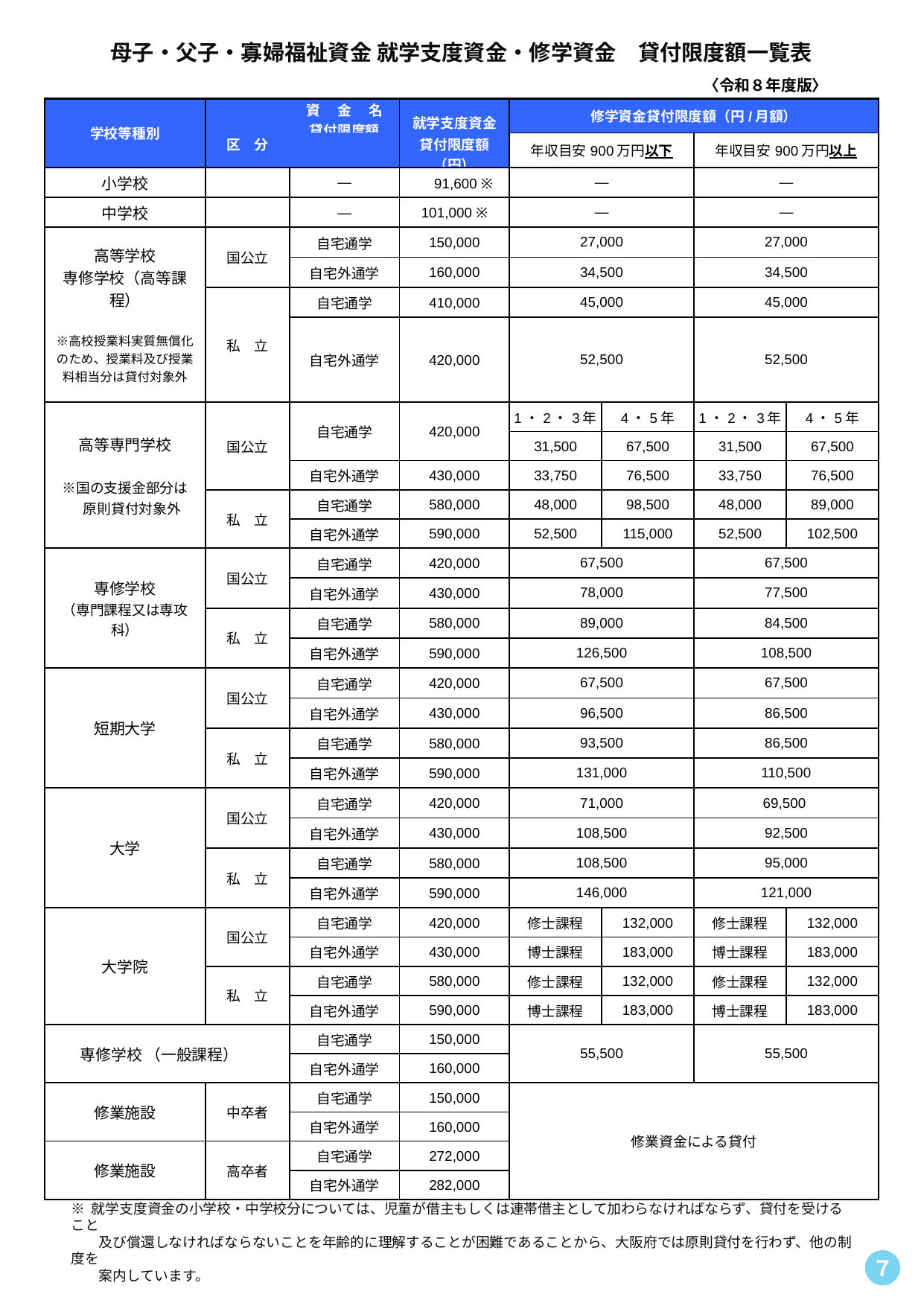

| 母子・父子・寡婦福祉資金 就学支度資金・修学資金　貸付限度額一覧表 |  |  |  |  |  |  |  |
| --- | --- | --- | --- | --- | --- | --- | --- |
|  |  |  |  |  |  | 〈令和８年度版〉 |  |
| 学校等種別 |  | 資 　金 　名 貸付限度額 | 就学支度資金 | 修学資金貸付限度額（円/月額） |  |  |  |
|  | 区　分 |  | 貸付限度額（円） | 年収目安900万円以下 |  | 年収目安900万円以上 |  |
| 小学校 |  | ― | 91,600 ※ | ― |  | ― |  |
| 中学校 |  | ― | 101,000 ※ | ― |  | ― |  |
| 高等学校 専修学校（高等課程） ※高校授業料実質無償化のため、授業料及び授業料相当分は貸付対象外 | 国公立 | 自宅通学 | 150,000 | 27,000 |  | 27,000 |  |
|  |  | 自宅外通学 | 160,000 | 34,500 |  | 34,500 |  |
|  | 私　立 | 自宅通学 | 410,000 | 45,000 |  | 45,000 |  |
|  |  | 自宅外通学 | 420,000 | 52,500 |  | 52,500 |  |
| 高等専門学校 ※国の支援金部分は 　原則貸付対象外 | 国公立 | 自宅通学 | 420,000 | 1・2・3年 | 4・5年 | 1・2・3年 | 4・5年 |
|  |  |  |  | 31,500 | 67,500 | 31,500 | 67,500 |
|  |  | 自宅外通学 | 430,000 | 33,750 | 76,500 | 33,750 | 76,500 |
|  | 私　立 | 自宅通学 | 580,000 | 48,000 | 98,500 | 48,000 | 89,000 |
|  |  | 自宅外通学 | 590,000 | 52,500 | 115,000 | 52,500 | 102,500 |
| 専修学校 （専門課程又は専攻科） | 国公立 | 自宅通学 | 420,000 | 67,500 |  | 67,500 |  |
|  |  | 自宅外通学 | 430,000 | 78,000 |  | 77,500 |  |
|  | 私　立 | 自宅通学 | 580,000 | 89,000 |  | 84,500 |  |
|  |  | 自宅外通学 | 590,000 | 126,500 |  | 108,500 |  |
| 短期大学 | 国公立 | 自宅通学 | 420,000 | 67,500 |  | 67,500 |  |
|  |  | 自宅外通学 | 430,000 | 96,500 |  | 86,500 |  |
|  | 私　立 | 自宅通学 | 580,000 | 93,500 |  | 86,500 |  |
|  |  | 自宅外通学 | 590,000 | 131,000 |  | 110,500 |  |
| 大学 | 国公立 | 自宅通学 | 420,000 | 71,000 |  | 69,500 |  |
|  |  | 自宅外通学 | 430,000 | 108,500 |  | 92,500 |  |
|  | 私　立 | 自宅通学 | 580,000 | 108,500 |  | 95,000 |  |
|  |  | 自宅外通学 | 590,000 | 146,000 |  | 121,000 |  |
| 大学院 | 国公立 | 自宅通学 | 420,000 | 修士課程 | 132,000 | 修士課程 | 132,000 |
|  |  | 自宅外通学 | 430,000 | 博士課程 | 183,000 | 博士課程 | 183,000 |
|  | 私　立 | 自宅通学 | 580,000 | 修士課程 | 132,000 | 修士課程 | 132,000 |
|  |  | 自宅外通学 | 590,000 | 博士課程 | 183,000 | 博士課程 | 183,000 |
| 専修学校 （一般課程） |  | 自宅通学 | 150,000 | 55,500 |  | 55,500 |  |
|  |  | 自宅外通学 | 160,000 |  |  |  |  |
| 修業施設 | 中卒者 | 自宅通学 | 150,000 | 修業資金による貸付 |  |  |  |
|  |  | 自宅外通学 | 160,000 |  |  |  |  |
| 修業施設 | 高卒者 | 自宅通学 | 272,000 |  |  |  |  |
|  |  | 自宅外通学 | 282,000 |  |  |  |  |
※ 就学支度資金の小学校・中学校分については、児童が借主もしくは連帯借主として加わらなければならず、貸付を受けること
　　及び償還しなければならないことを年齢的に理解することが困難であることから、大阪府では原則貸付を行わず、他の制度を
　　案内しています。
７